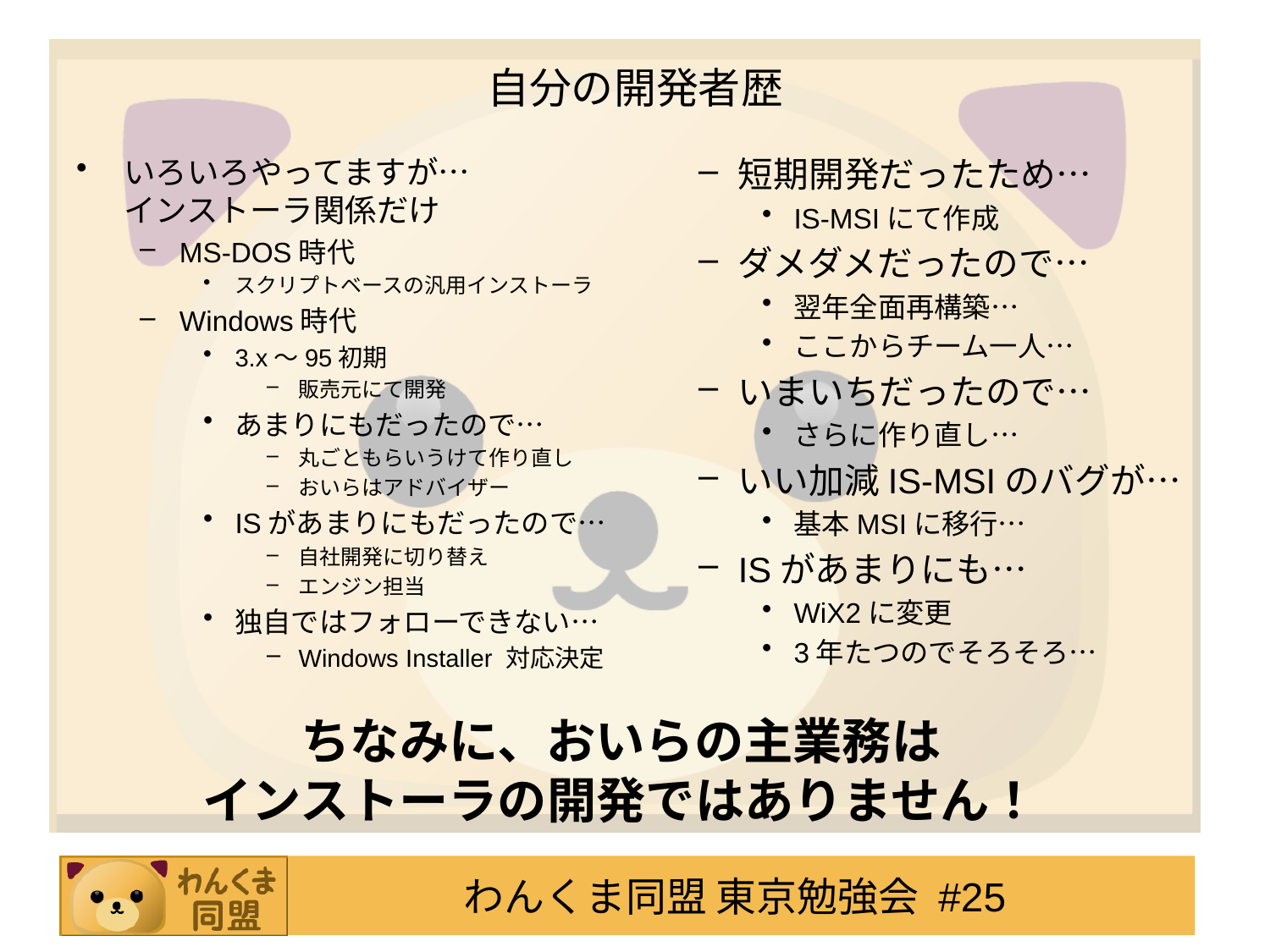

# 自分の開発者歴
いろいろやってますが…
インストーラ関係だけ
MS-DOS時代
スクリプトベースの汎用インストーラ
Windows時代
3.x～95初期
販売元にて開発
あまりにもだったので…
丸ごともらいうけて作り直し
おいらはアドバイザー
ISがあまりにもだったので…
自社開発に切り替え
エンジン担当
独自ではフォローできない…
Windows Installer 対応決定

短期開発だったため…
IS-MSIにて作成
ダメダメだったので…
翌年全面再構築…
ここからチーム一人…
いまいちだったので…
さらに作り直し…
いい加減IS-MSIのバグが…
基本MSIに移行…
ISがあまりにも…
WiX2に変更
3年たつのでそろそろ…

ちなみに、おいらの主業務は
インストーラの開発ではありません！